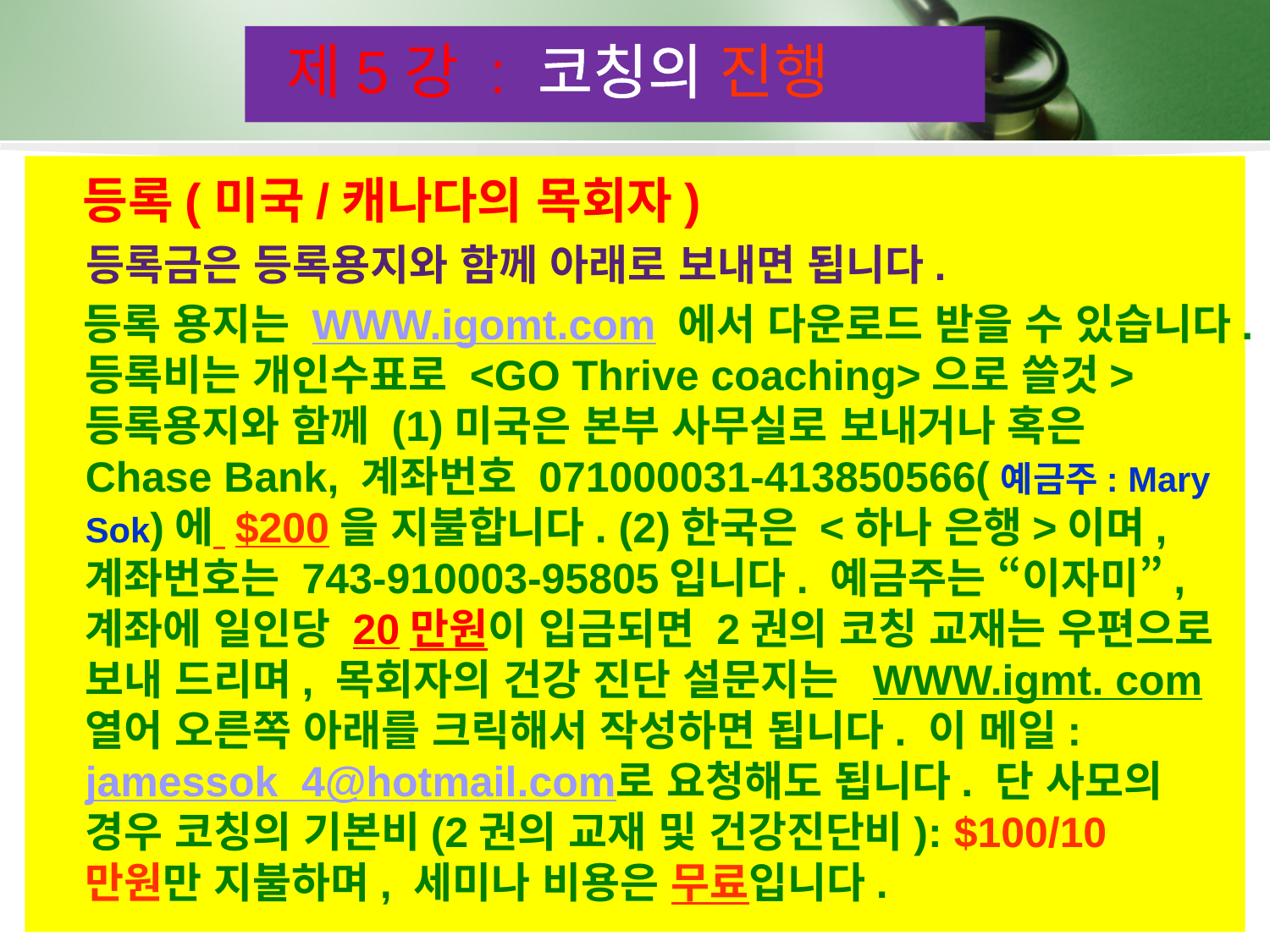

제5강 : 코칭의 진행
  등록(미국/캐나다의 목회자)
    등록금은 등록용지와 함께 아래로 보내면 됩니다.
   등록 용지는 WWW.igomt.com 에서 다운로드 받을 수 있습니다.등록비는 개인수표로 <GO Thrive coaching>으로 쓸것> 등록용지와 함께 (1)미국은 본부 사무실로 보내거나 혹은 Chase Bank, 계좌번호 071000031-413850566(예금주: Mary Sok)에 $200을 지불합니다. (2)한국은 <하나 은행>이며, 계좌번호는 743-910003-95805입니다. 예금주는 “이자미”, 계좌에 일인당 20만원이 입금되면 2권의 코칭 교재는 우편으로 보내 드리며, 목회자의 건강 진단 설문지는  WWW.igmt. com 열어 오른쪽 아래를 크릭해서 작성하면 됩니다. 이 메일: jamessok_4@hotmail.com로 요청해도 됩니다. 단 사모의 경우 코칭의 기본비(2권의 교재 및 건강진단비): $100/10만원만 지불하며, 세미나 비용은 무료입니다.